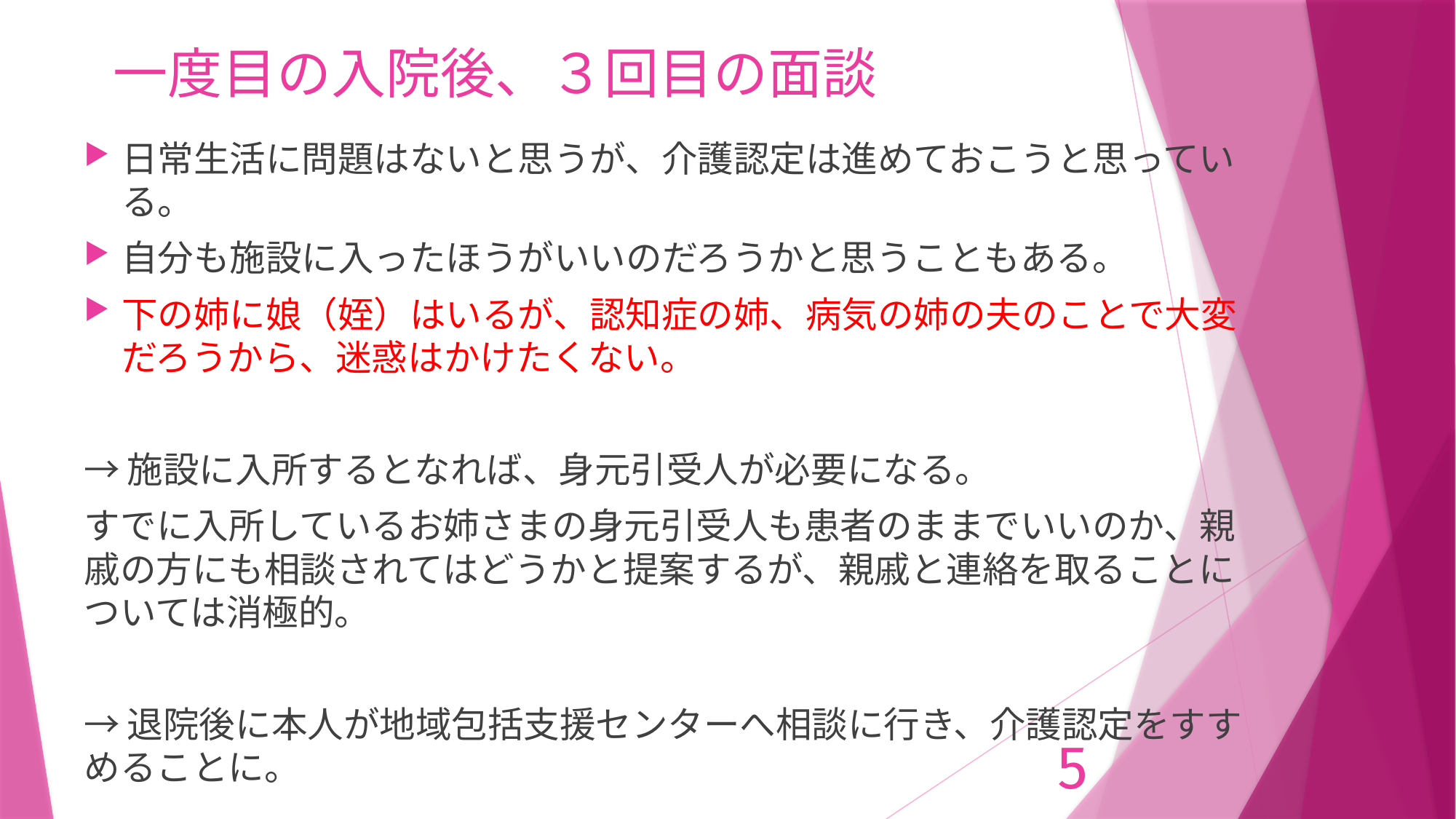

# 一度目の入院後、３回目の面談
日常生活に問題はないと思うが、介護認定は進めておこうと思っている。
自分も施設に入ったほうがいいのだろうかと思うこともある。
下の姉に娘（姪）はいるが、認知症の姉、病気の姉の夫のことで大変だろうから、迷惑はかけたくない。

→施設に入所するとなれば、身元引受人が必要になる。
すでに入所しているお姉さまの身元引受人も患者のままでいいのか、親戚の方にも相談されてはどうかと提案するが、親戚と連絡を取ることについては消極的。

→退院後に本人が地域包括支援センターへ相談に行き、介護認定をすすめることに。
5